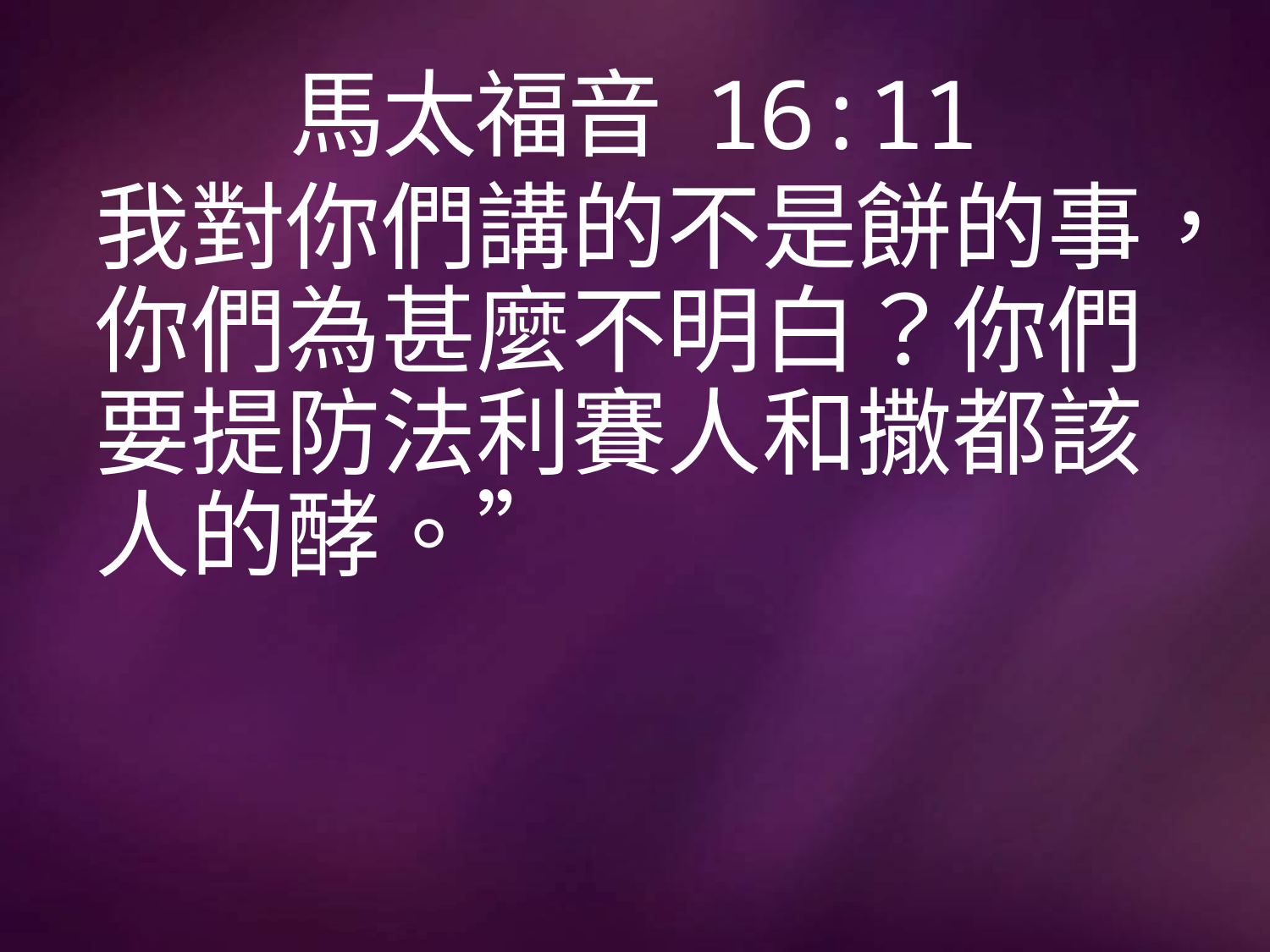

# 馬太福音 16:11
我對你們講的不是餅的事，你們為甚麼不明白？你們要提防法利賽人和撒都該人的酵。”